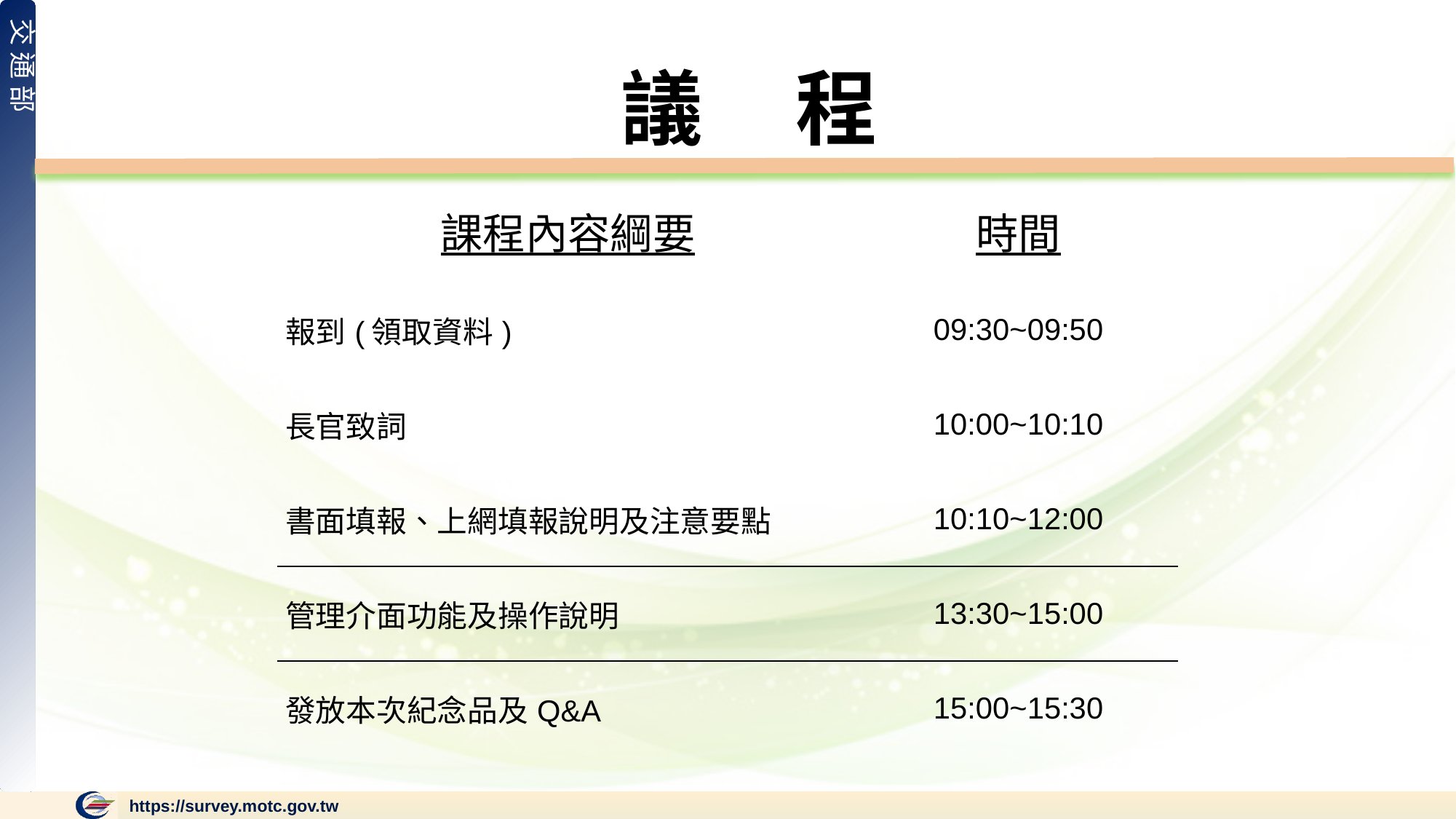

議     程

| 課程內容綱要 | 時間 |
| --- | --- |
| 報到(領取資料) | 09:30~09:50 |
| 長官致詞 | 10:00~10:10 |
| 書面填報、上網填報說明及注意要點 | 10:10~12:00 |
| 管理介面功能及操作說明 | 13:30~15:00 |
| 發放本次紀念品及Q&A | 15:00~15:30 |
https://survey.motc.gov.tw
2